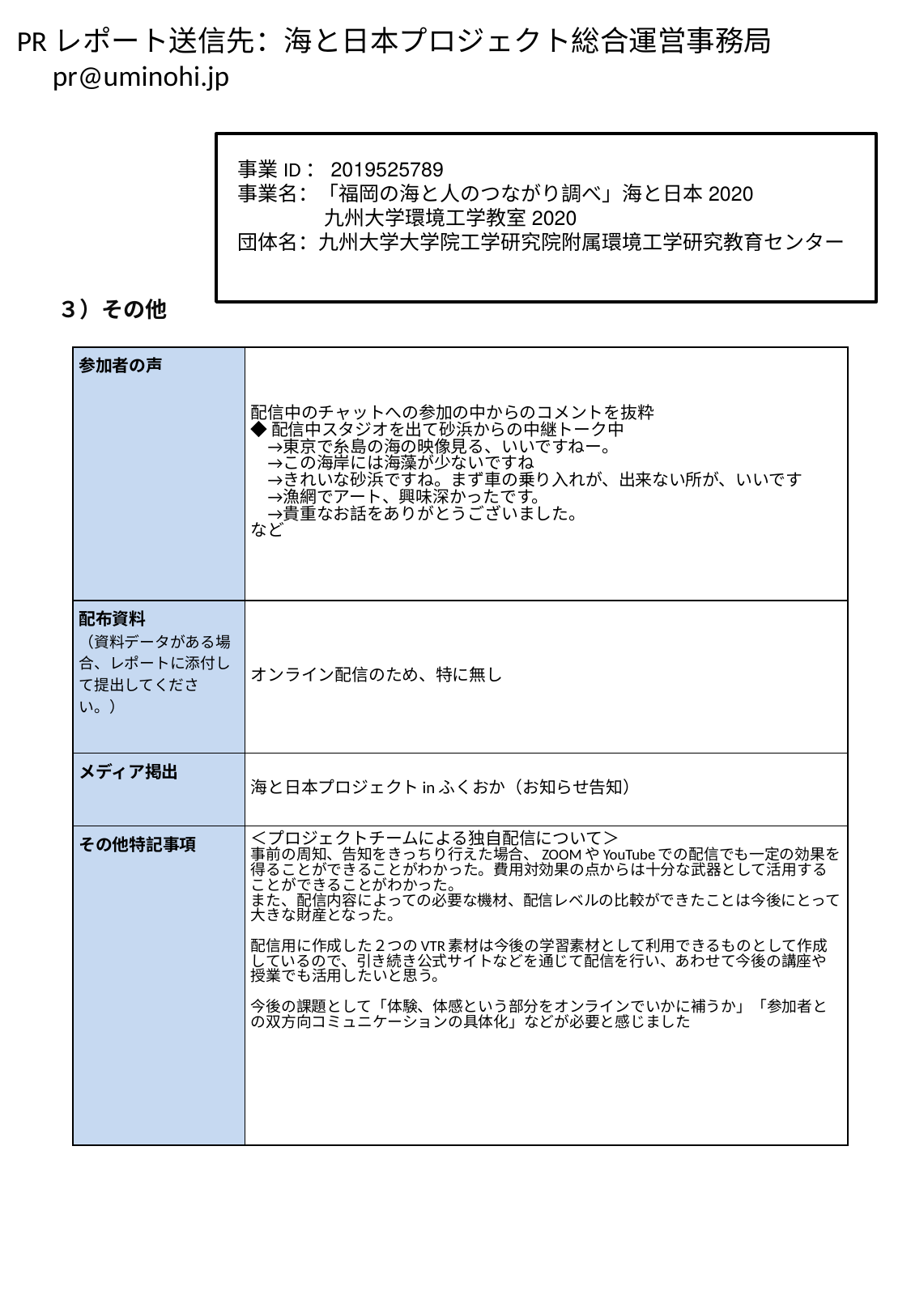

事業ID：2019525789
事業名：「福岡の海と人のつながり調べ」海と日本2020
　 九州大学環境工学教室2020
団体名：九州大学大学院工学研究院附属環境工学研究教育センター
３）その他
| 参加者の声 | 配信中のチャットへの参加の中からのコメントを抜粋 ◆配信中スタジオを出て砂浜からの中継トーク中 　→東京で糸島の海の映像見る、いいですねー。 　→この海岸には海藻が少ないですね 　→きれいな砂浜ですね。まず車の乗り入れが、出来ない所が、いいです 　→漁網でアート、興味深かったです。 　→貴重なお話をありがとうございました。 など |
| --- | --- |
| 配布資料 （資料データがある場合、レポートに添付して提出してください。） | オンライン配信のため、特に無し |
| メディア掲出 | 海と日本プロジェクトinふくおか（お知らせ告知） |
| その他特記事項 | ＜プロジェクトチームによる独自配信について＞ 事前の周知、告知をきっちり行えた場合、ZOOMやYouTubeでの配信でも一定の効果を得ることができることがわかった。費用対効果の点からは十分な武器として活用することができることがわかった。 また、配信内容によっての必要な機材、配信レベルの比較ができたことは今後にとって大きな財産となった。 配信用に作成した２つのVTR素材は今後の学習素材として利用できるものとして作成しているので、引き続き公式サイトなどを通じて配信を行い、あわせて今後の講座や授業でも活用したいと思う。 今後の課題として「体験、体感という部分をオンラインでいかに補うか」「参加者との双方向コミュニケーションの具体化」などが必要と感じました |